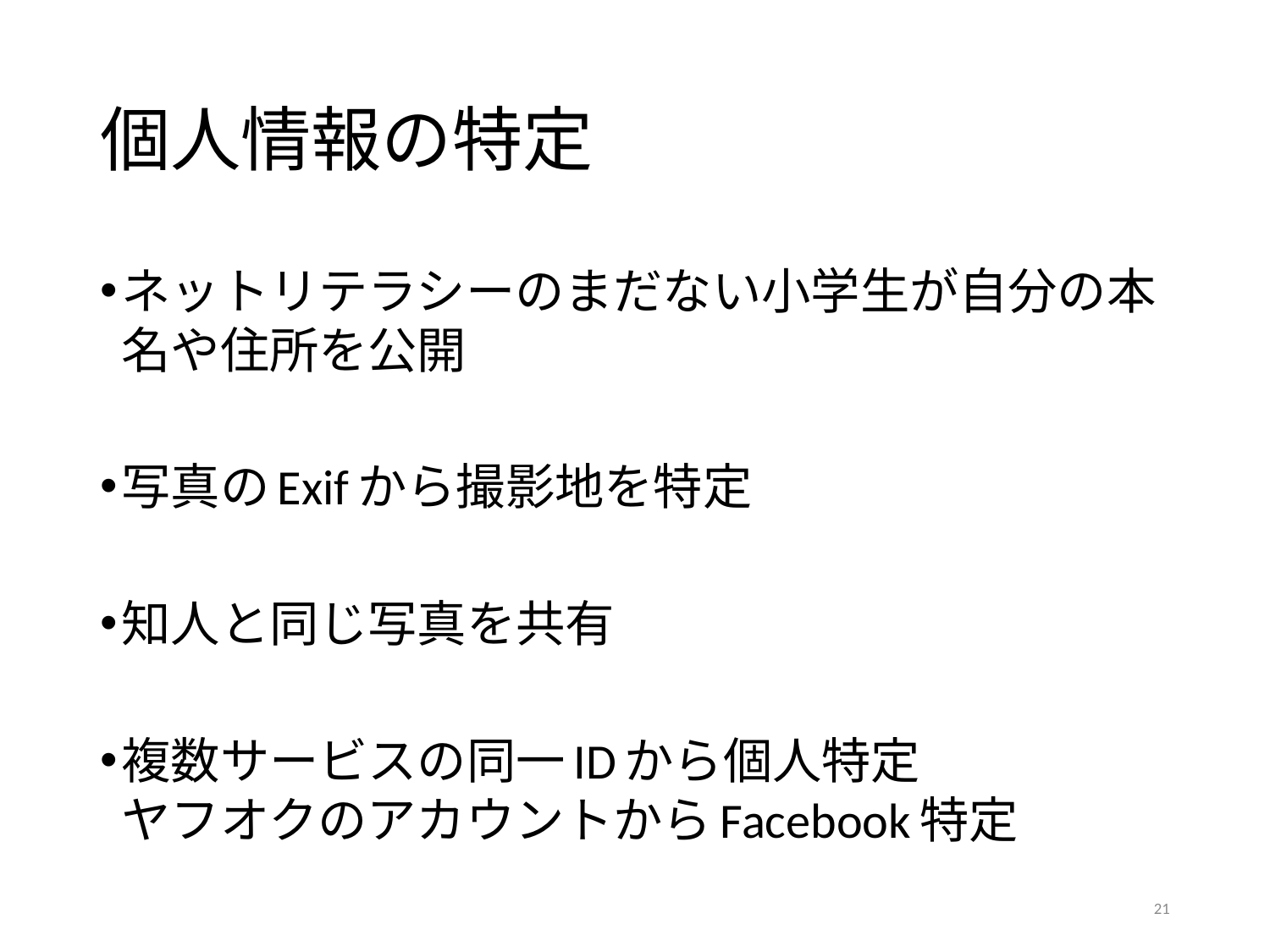

# 個人情報の特定
ネットリテラシーのまだない小学生が自分の本名や住所を公開

写真のExifから撮影地を特定

知人と同じ写真を共有

複数サービスの同一IDから個人特定
ヤフオクのアカウントからFacebook特定
21